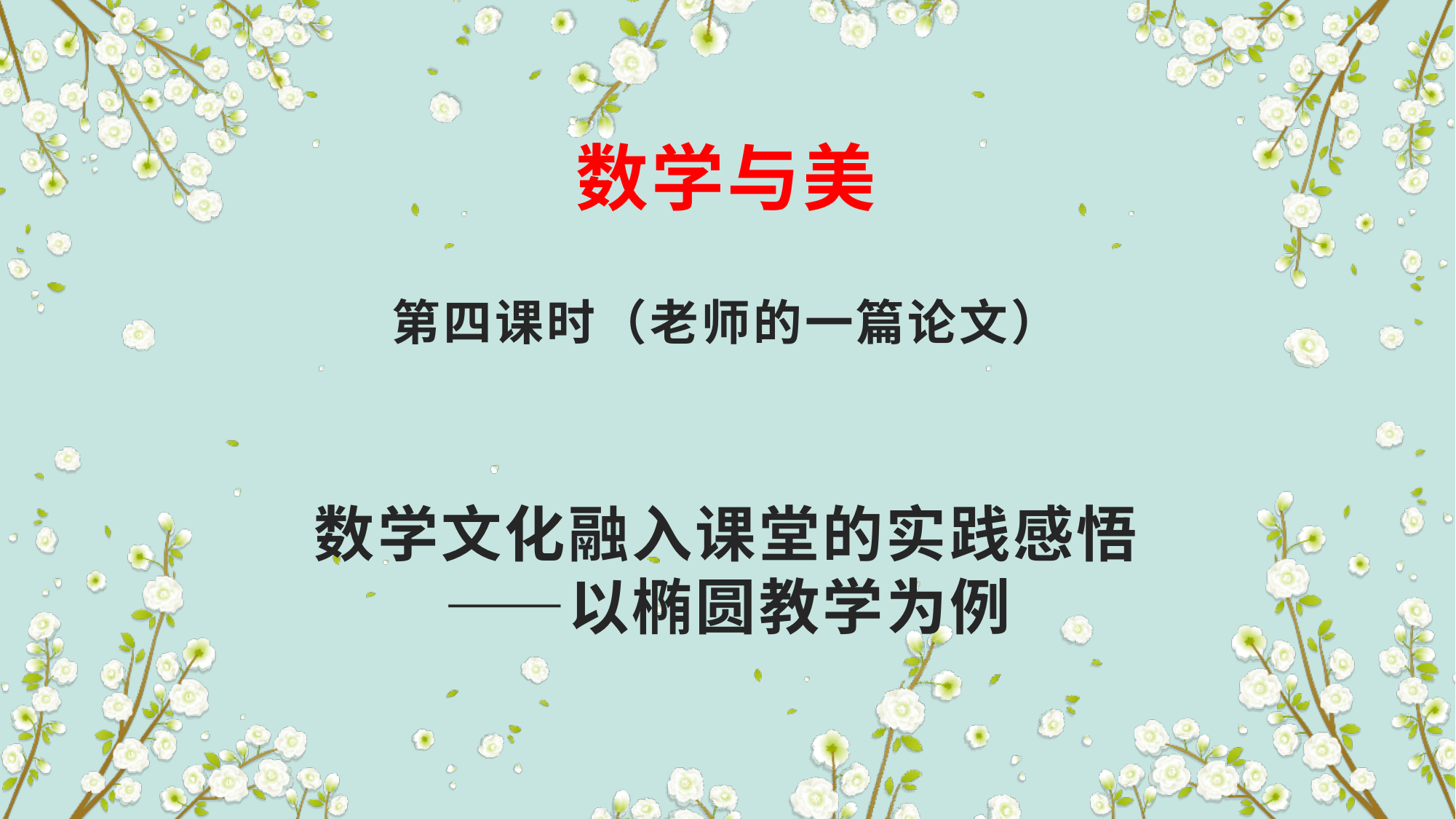

# 数学与美 第四课时（老师的一篇论文） 数学文化融入课堂的实践感悟——以椭圆教学为例